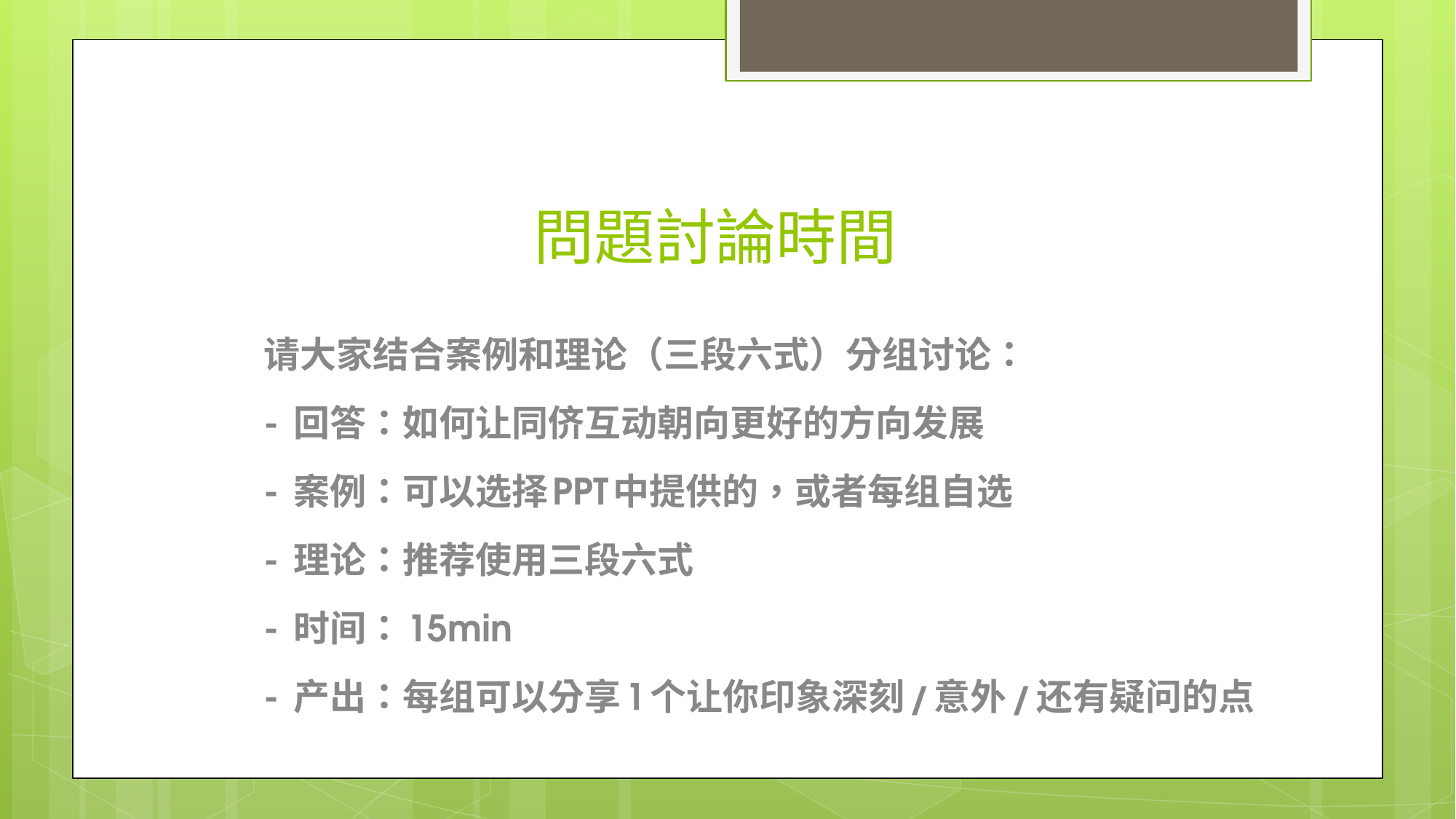

# 問題討論時間
请大家结合案例和理论（三段六式）分组讨论：
- 回答：如何让同侪互动朝向更好的方向发展
- 案例：可以选择PPT中提供的，或者每组自选
- 理论：推荐使用三段六式
- 时间：15min
- 产出：每组可以分享1个让你印象深刻/意外/还有疑问的点